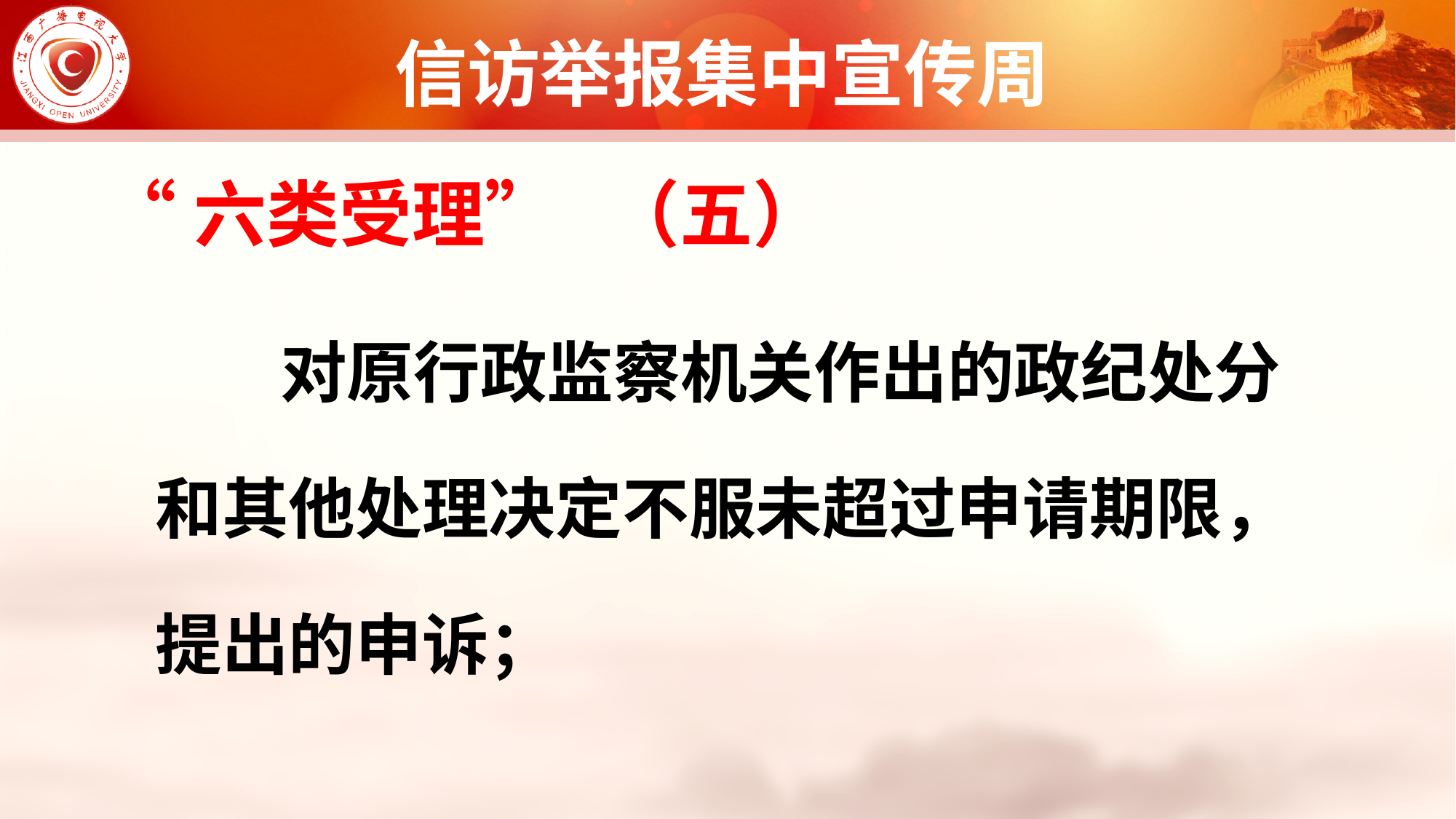

信访举报集中宣传周
“六类受理”   （五）

    对原行政监察机关作出的政纪处分和其他处理决定不服未超过申请期限，提出的申诉；